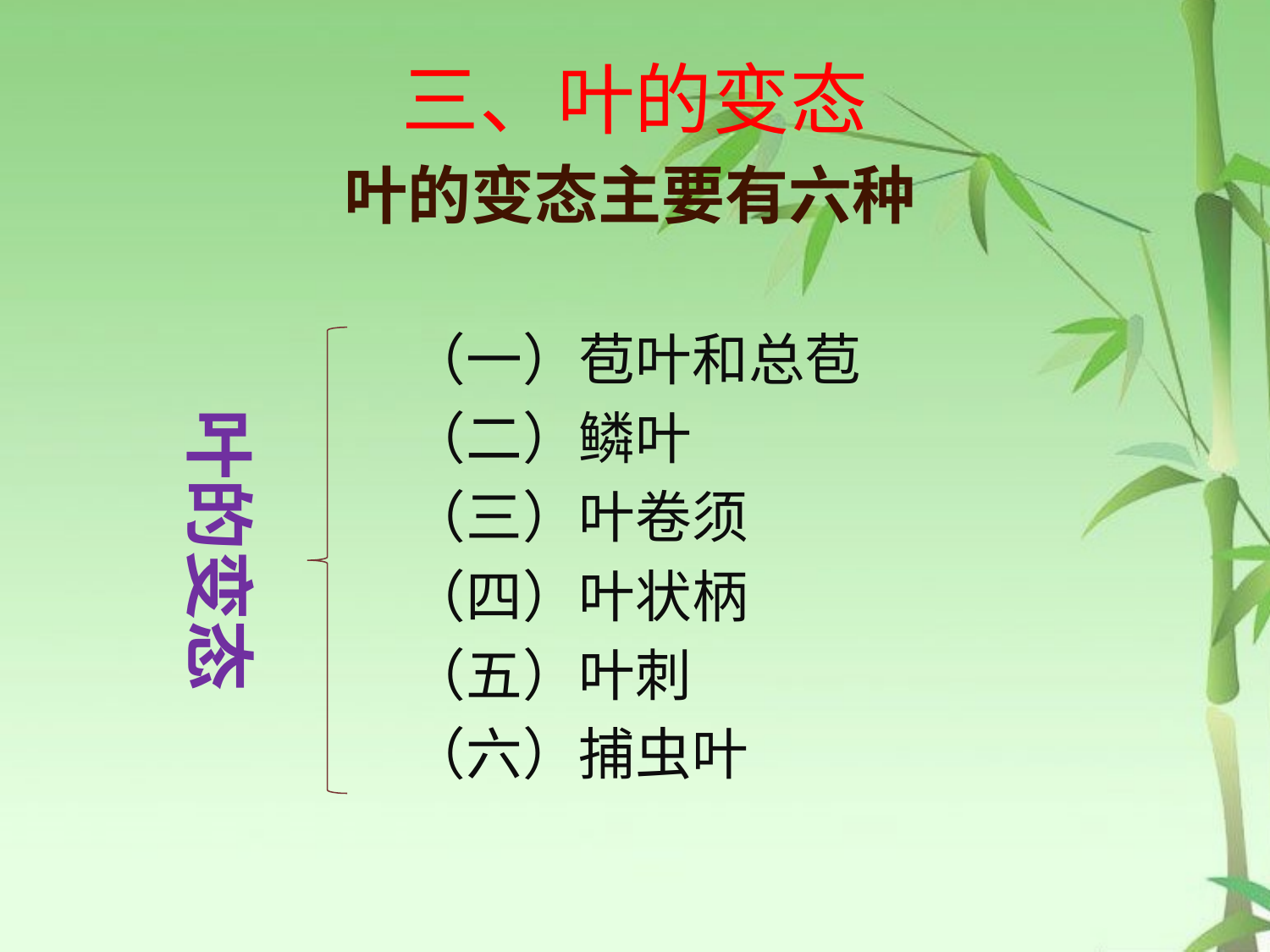

# 三、叶的变态
叶的变态主要有六种
（一）苞叶和总苞
（二）鳞叶
（三）叶卷须
（四）叶状柄
（五）叶刺
（六）捕虫叶

叶的变态